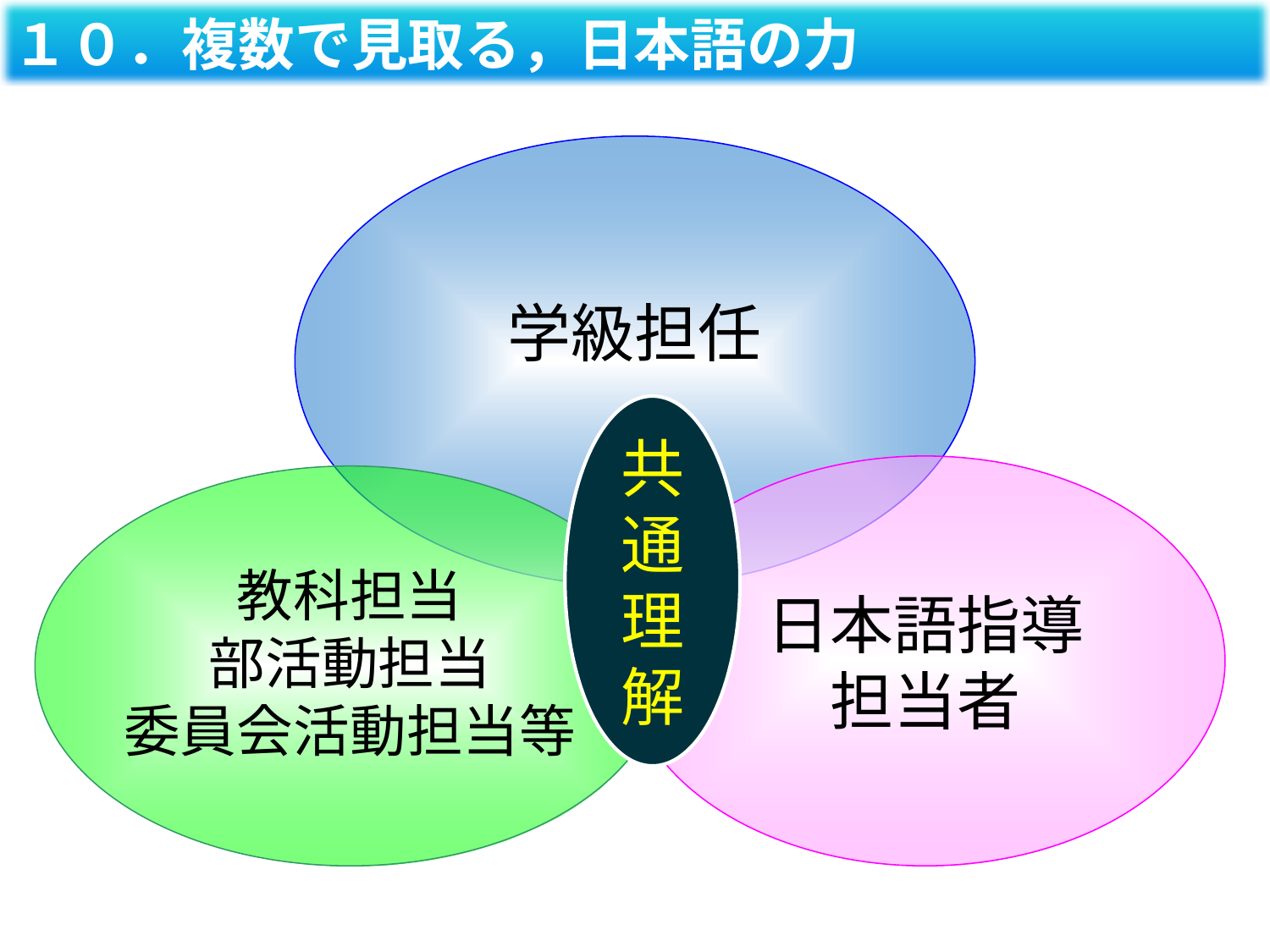

１０．複数で見取る，日本語の力
学級担任

共
通
理
解
日本語指導
担当者

教科担当
部活動担当
委員会活動担当等